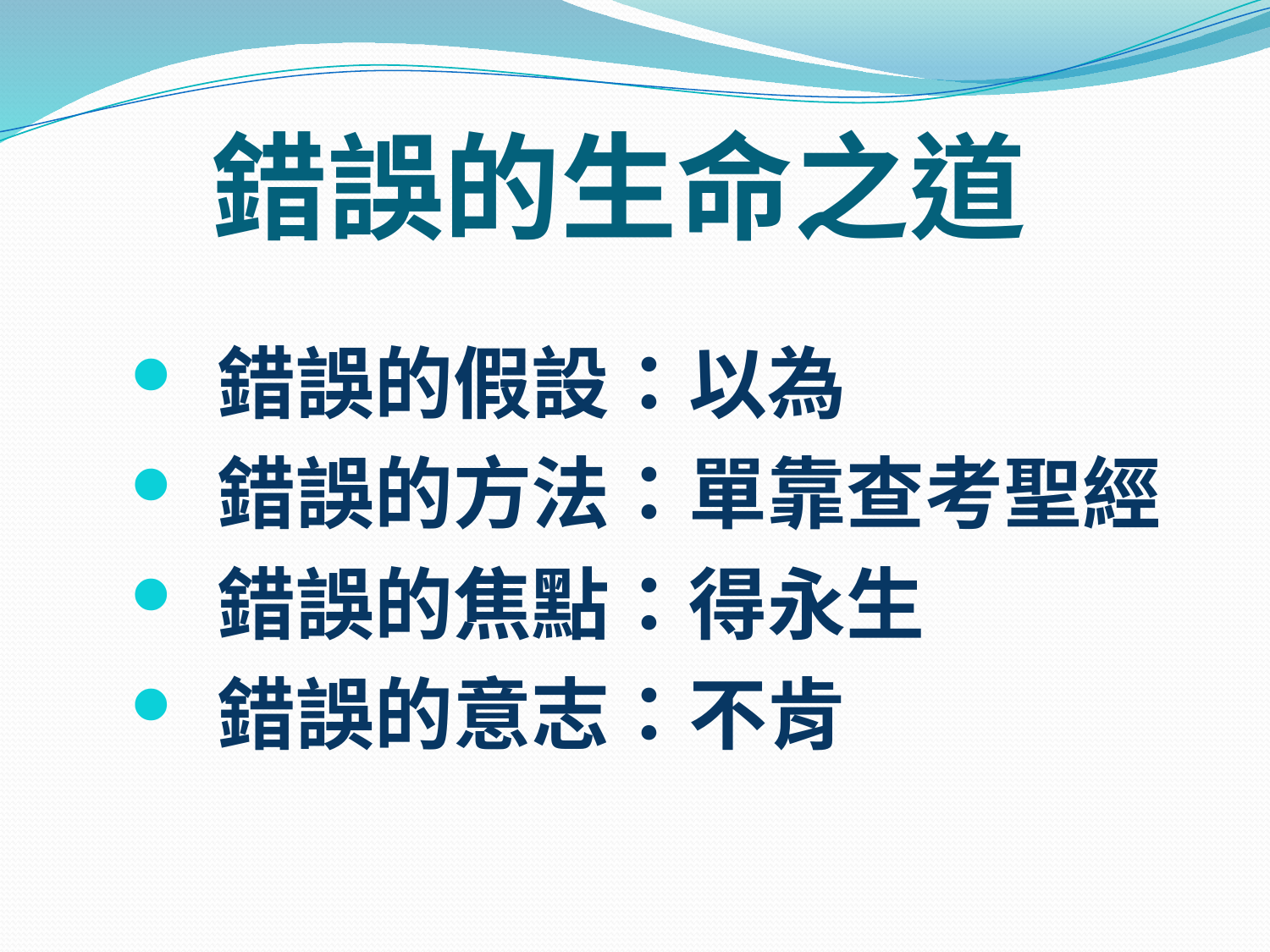

# 錯誤的生命之道
 錯誤的假設：以為
 錯誤的方法：單靠查考聖經
 錯誤的焦點：得永生
 錯誤的意志：不肯